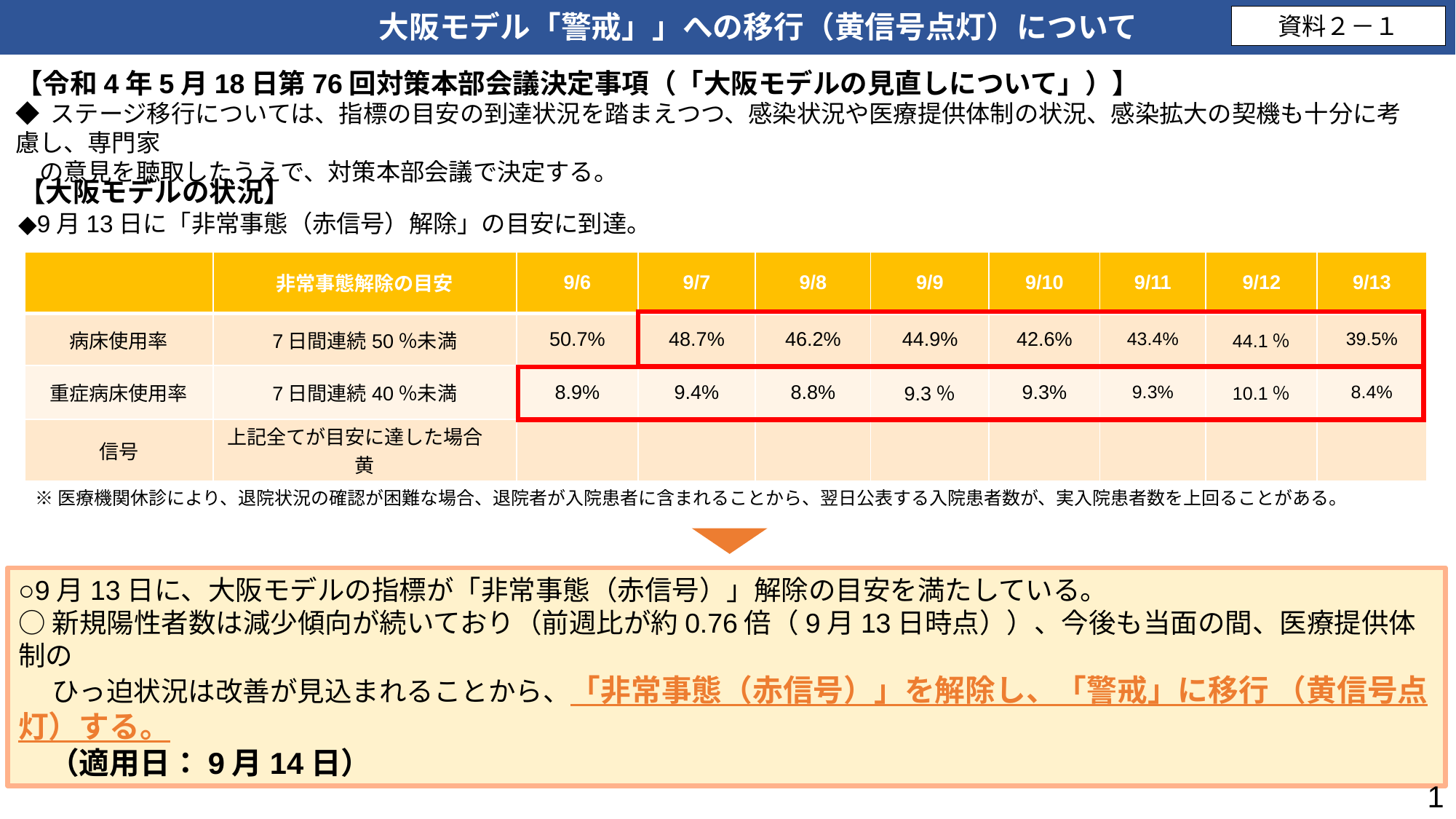

大阪モデル「警戒」」への移行（黄信号点灯）について
資料２－１
【令和4年5月18日第76回対策本部会議決定事項（「大阪モデルの見直しについて」）】
◆ ステージ移行については、指標の目安の到達状況を踏まえつつ、感染状況や医療提供体制の状況、感染拡大の契機も十分に考慮し、専門家
　の意見を聴取したうえで、対策本部会議で決定する。
【大阪モデルの状況】
◆9月13日に「非常事態（赤信号）解除」の目安に到達。
|  | 非常事態解除の目安 | 9/6 | 9/7 | 9/8 | 9/9 | 9/10 | 9/11 | 9/12 | 9/13 |
| --- | --- | --- | --- | --- | --- | --- | --- | --- | --- |
| 病床使用率 | 7日間連続50％未満 | 50.7% | 48.7% | 46.2% | 44.9% | 42.6% | 43.4% | 44.1％ | 39.5% |
| 重症病床使用率 | 7日間連続40％未満 | 8.9% | 9.4% | 8.8% | 9.3％ | 9.3% | 9.3% | 10.1％ | 8.4% |
| 信号 | 上記全てが目安に達した場合　 黄 |  |  |  |  |  |  |  |  |

※医療機関休診により、退院状況の確認が困難な場合、退院者が入院患者に含まれることから、翌日公表する入院患者数が、実入院患者数を上回ることがある。

○9月13日に、大阪モデルの指標が「非常事態（赤信号）」解除の目安を満たしている。
○新規陽性者数は減少傾向が続いており（前週比が約0.76倍（9月13日時点））、今後も当面の間、医療提供体制の
　 ひっ迫状況は改善が見込まれることから、「非常事態（赤信号）」を解除し、「警戒」に移行 （黄信号点灯）する。
　（適用日：9月14日）
1